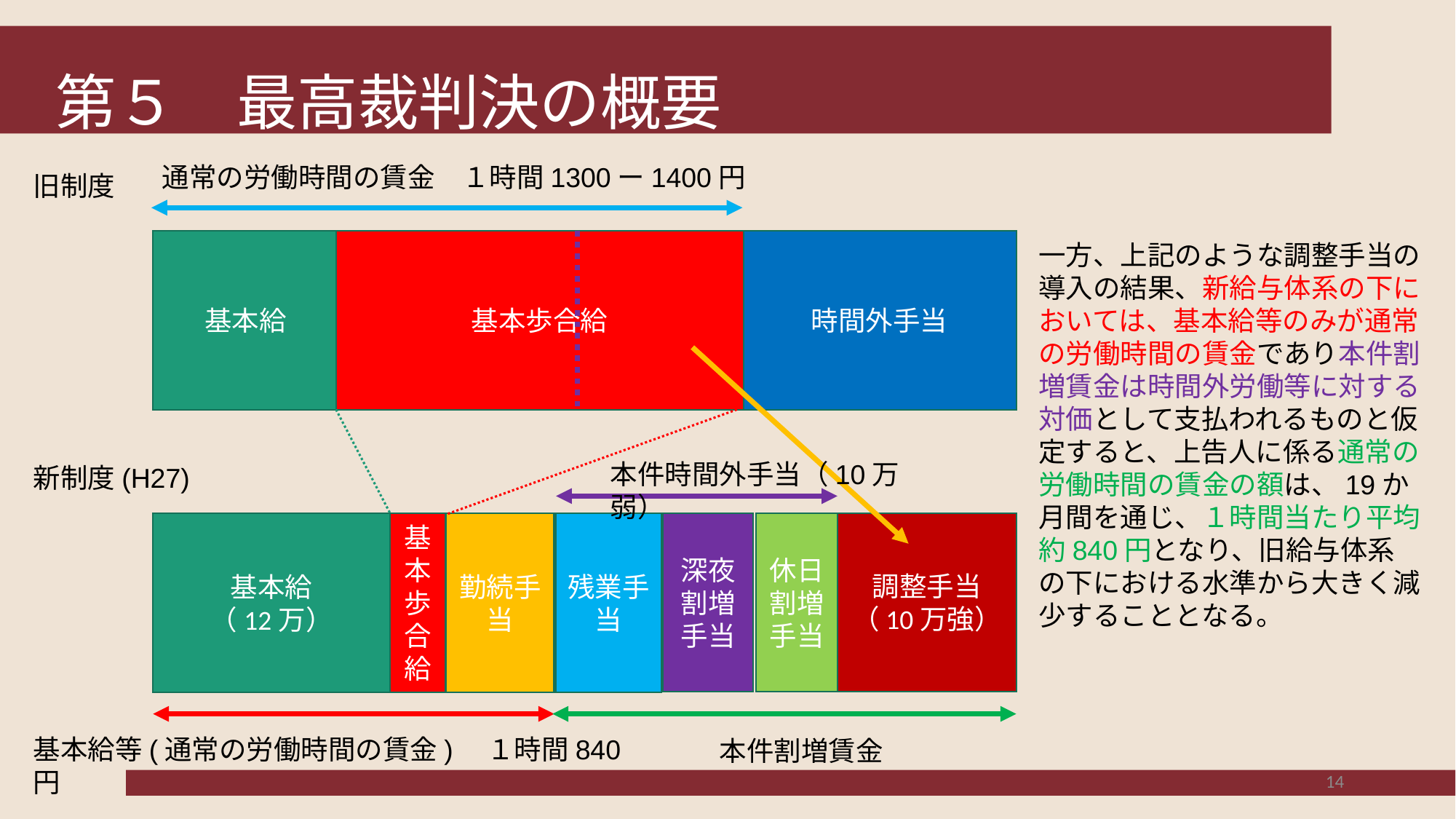

# 第５　最高裁判決の概要
通常の労働時間の賃金　１時間1300ー1400円
旧制度
基本給
基本歩合給
時間外手当
一方、上記のような調整手当の導入の結果、新給与体系の下においては、基本給等のみが通常の労働時間の賃金であり本件割増賃金は時間外労働等に対する対価として支払われるものと仮定すると、上告人に係る通常の労働時間の賃金の額は、19か月間を通じ、１時間当たり平均約840円となり、旧給与体系の下における水準から大きく減少することとなる。
本件時間外手当（10万弱）
新制度(H27)
深夜割増手当
休日割増手当
調整手当（10万強）
基本給
（12万）
基本歩合給
勤続手当
残業手当
基本給等(通常の労働時間の賃金)　１時間840円
本件割増賃金
14